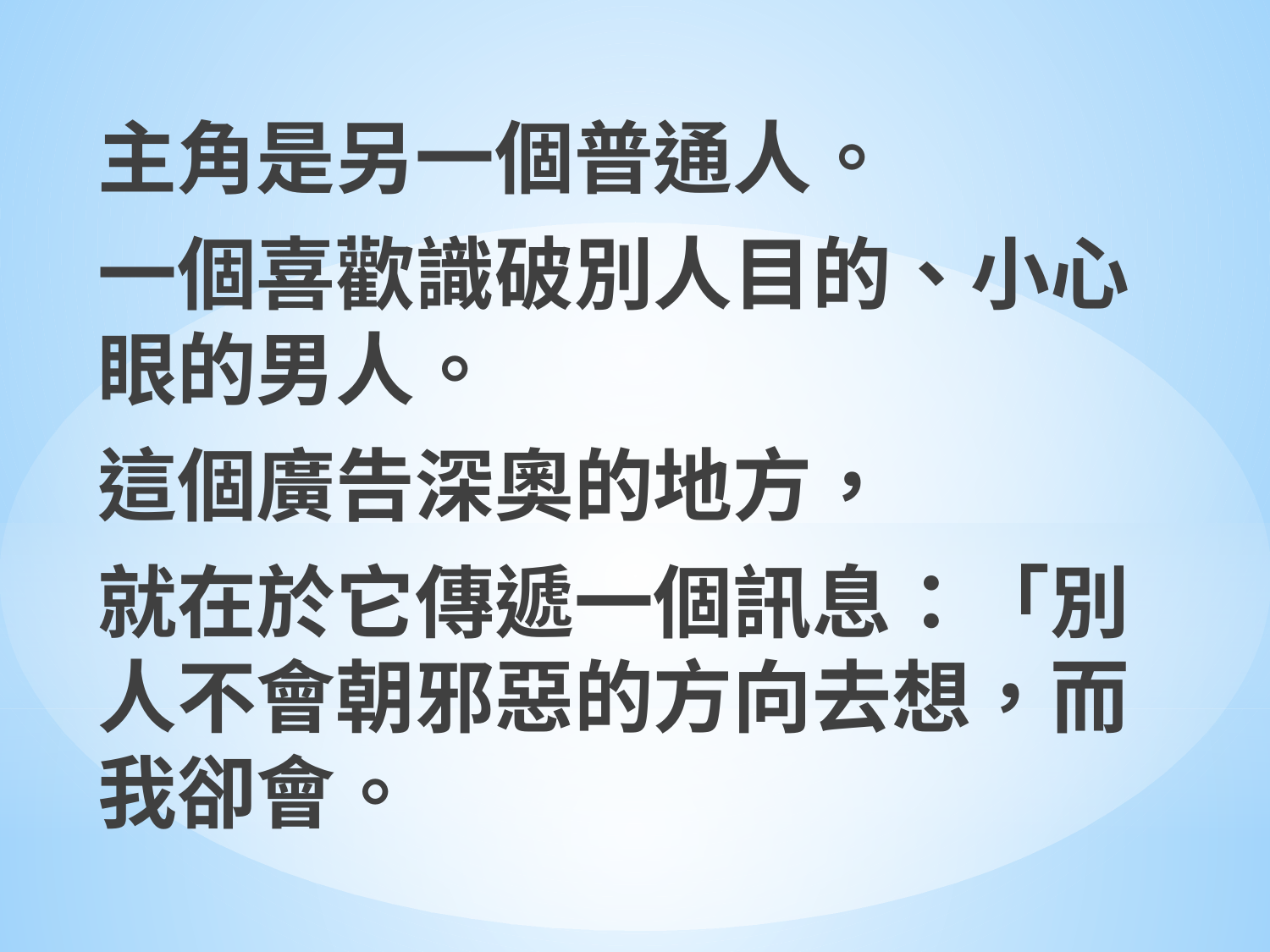

主角是另一個普通人。
一個喜歡識破別人目的、小心眼的男人。
這個廣告深奧的地方，
就在於它傳遞一個訊息：「別人不會朝邪惡的方向去想，而我卻會。
#